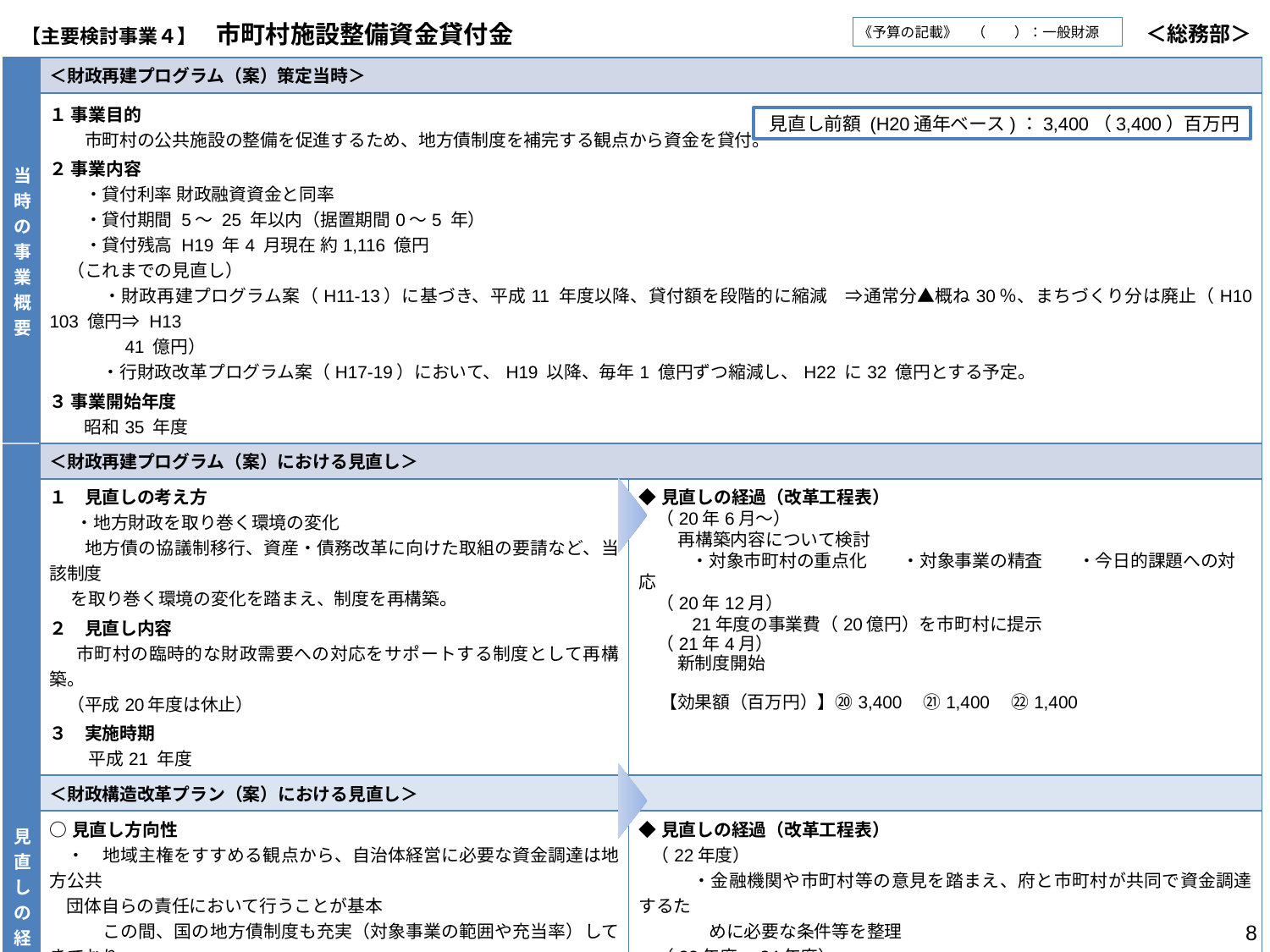

| 【主要検討事業４】　市町村施設整備資金貸付金 |  |  | ＜総務部＞ |
| --- | --- | --- | --- |
《予算の記載》　（　　）：一般財源
| 当時の事業概要 | ＜財政再建プログラム（案）策定当時＞ |  |
| --- | --- | --- |
|  | １ 事業目的 　　市町村の公共施設の整備を促進するため、地方債制度を補完する観点から資金を貸付。 ２ 事業内容 　　・貸付利率 財政融資資金と同率 　　・貸付期間 5～ 25 年以内（据置期間0～5 年） 　　・貸付残高 H19 年4 月現在 約1,116 億円 　（これまでの見直し） 　　　・財政再建プログラム案（H11-13）に基づき、平成11 年度以降、貸付額を段階的に縮減　⇒通常分▲概ね30％、まちづくり分は廃止（H10 103 億円⇒ H13 　　　　41 億円） 　　　・行財政改革プログラム案（H17-19）において、H19 以降、毎年1 億円ずつ縮減し、H22 に32 億円とする予定。 ３ 事業開始年度 　　昭和35 年度 |  |
| 見直しの経過 | ＜財政再建プログラム（案）における見直し＞ |  |
|  | １　見直しの考え方 　・地方財政を取り巻く環境の変化 　　地方債の協議制移行、資産・債務改革に向けた取組の要請など、当該制度 を取り巻く環境の変化を踏まえ、制度を再構築。 ２　見直し内容 　 市町村の臨時的な財政需要への対応をサポートする制度として再構築。 　（平成20年度は休止） ３　実施時期 　　 平成21 年度 | ◆見直しの経過（改革工程表） 　（20年6月～） 　　 再構築内容について検討 　　　・対象市町村の重点化　　・対象事業の精査　　・今日的課題への対応 　（20年12月） 　　21年度の事業費（20億円）を市町村に提示 　（21年4月） 　 新制度開始 【効果額（百万円）】⑳3,400　㉑1,400　㉒1,400 |
|  | ＜財政構造改革プラン（案）における見直し＞ |  |
|  | ○見直し方向性 　・　地域主権をすすめる観点から、自治体経営に必要な資金調達は地方公共 団体自らの責任において行うことが基本 　　　この間、国の地方債制度も充実（対象事業の範囲や充当率）してきており、 資金調達にあたっては、原則として既存の制度を活用すべきであるが、市町村の セーフティネットとして、当該貸付金が担ってきた機能は引き続き維持することが 必要 　・　また、現状でも資金調達に苦慮している団体が存在している中、金融環境の 著しい悪化など、資金の独自調達が困難な場合においても、共同調達の仕組 みを構築するなどにより、低利で安定的に資金調達ができる仕組みを確保する ことが重要 　・　したがって、本貸付金は当分の間、存続することとし、府と市町村が連携して 低利で安定的に資金調達できる仕組みの構築に向けた検討をすすめる | ◆見直しの経過（改革工程表） （22年度） 　　　・金融機関や市町村等の意見を踏まえ、府と市町村が共同で資金調達するた 　　　　めに必要な条件等を整理 　（23年度～24年度） 　　　・仕組みの構築に向け検討を進め、実施の可否を判断 　　　・共同調達に向けた課題の抽出 　（25年度） 　　　・低利で安定的に資金調達できる仕組みの構築について検討したが、現在の金 　　　 融環境や市町村の実情を踏まえると、ただちに共同調達などの仕組みの構築 　　　が必要な状況ではない。 　　　・今後の方向性として、市町村の実情を踏まえ、当面は市町村の公共施設の整 　　　備にかかる臨時的な財政需要をサポートするセーフティネットとしての機能は 　　　維持しつつ、安定的に資金調達できるよう適切な助言を行うこととした。 |
見直し前額 (H20通年ベース)：3,400（3,400）百万円

8